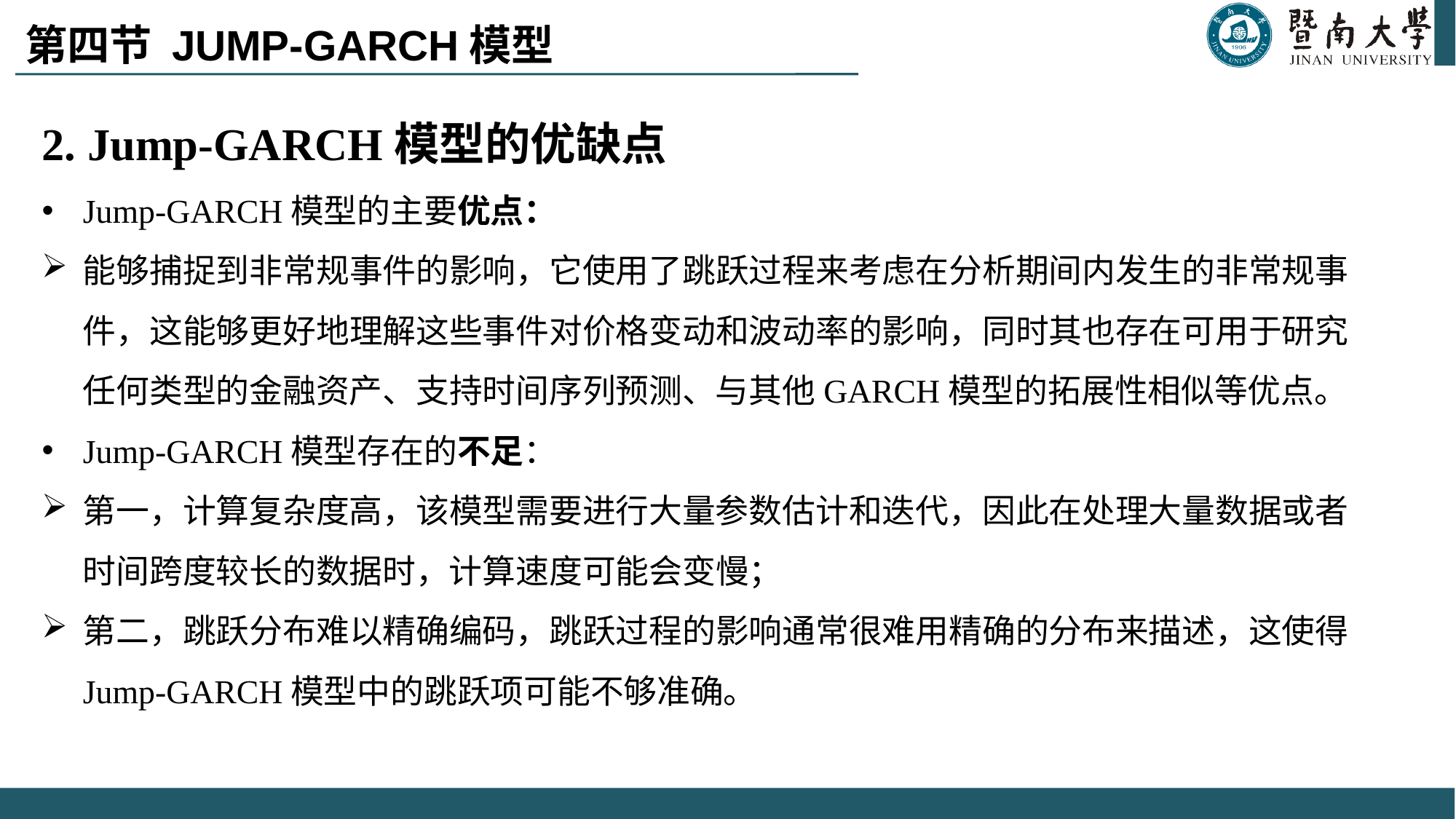

# 第四节 JUMP-GARCH模型
2. Jump-GARCH模型的优缺点
Jump-GARCH模型的主要优点：
能够捕捉到非常规事件的影响，它使用了跳跃过程来考虑在分析期间内发生的非常规事件，这能够更好地理解这些事件对价格变动和波动率的影响，同时其也存在可用于研究任何类型的金融资产、支持时间序列预测、与其他GARCH模型的拓展性相似等优点。
Jump-GARCH模型存在的不足：
第一，计算复杂度高，该模型需要进行大量参数估计和迭代，因此在处理大量数据或者时间跨度较长的数据时，计算速度可能会变慢；
第二，跳跃分布难以精确编码，跳跃过程的影响通常很难用精确的分布来描述，这使得Jump-GARCH模型中的跳跃项可能不够准确。